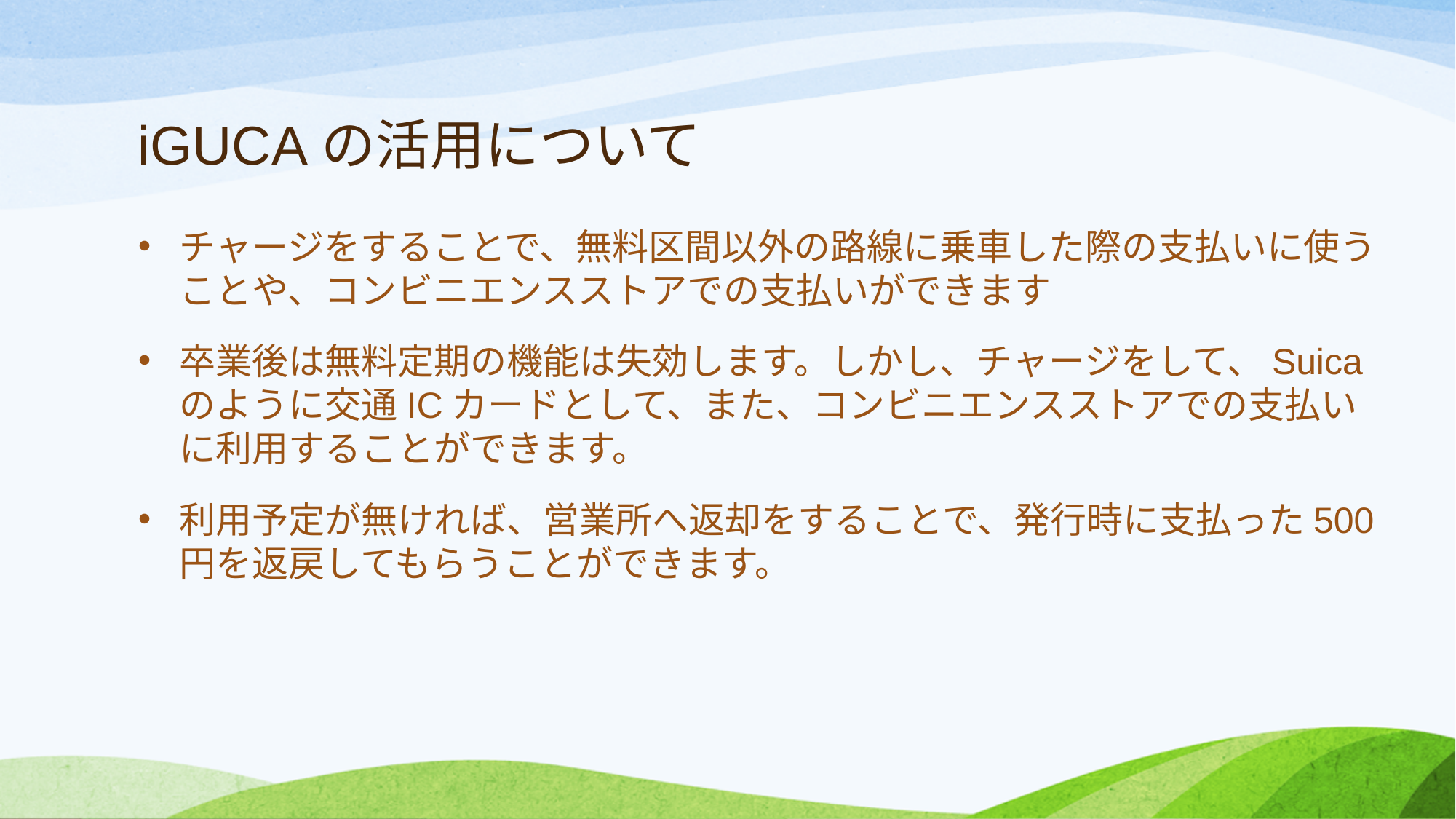

# iGUCAの活用について
チャージをすることで、無料区間以外の路線に乗車した際の支払いに使うことや、コンビニエンスストアでの支払いができます
卒業後は無料定期の機能は失効します。しかし、チャージをして、Suicaのように交通ICカードとして、また、コンビニエンスストアでの支払いに利用することができます。
利用予定が無ければ、営業所へ返却をすることで、発行時に支払った500円を返戻してもらうことができます。